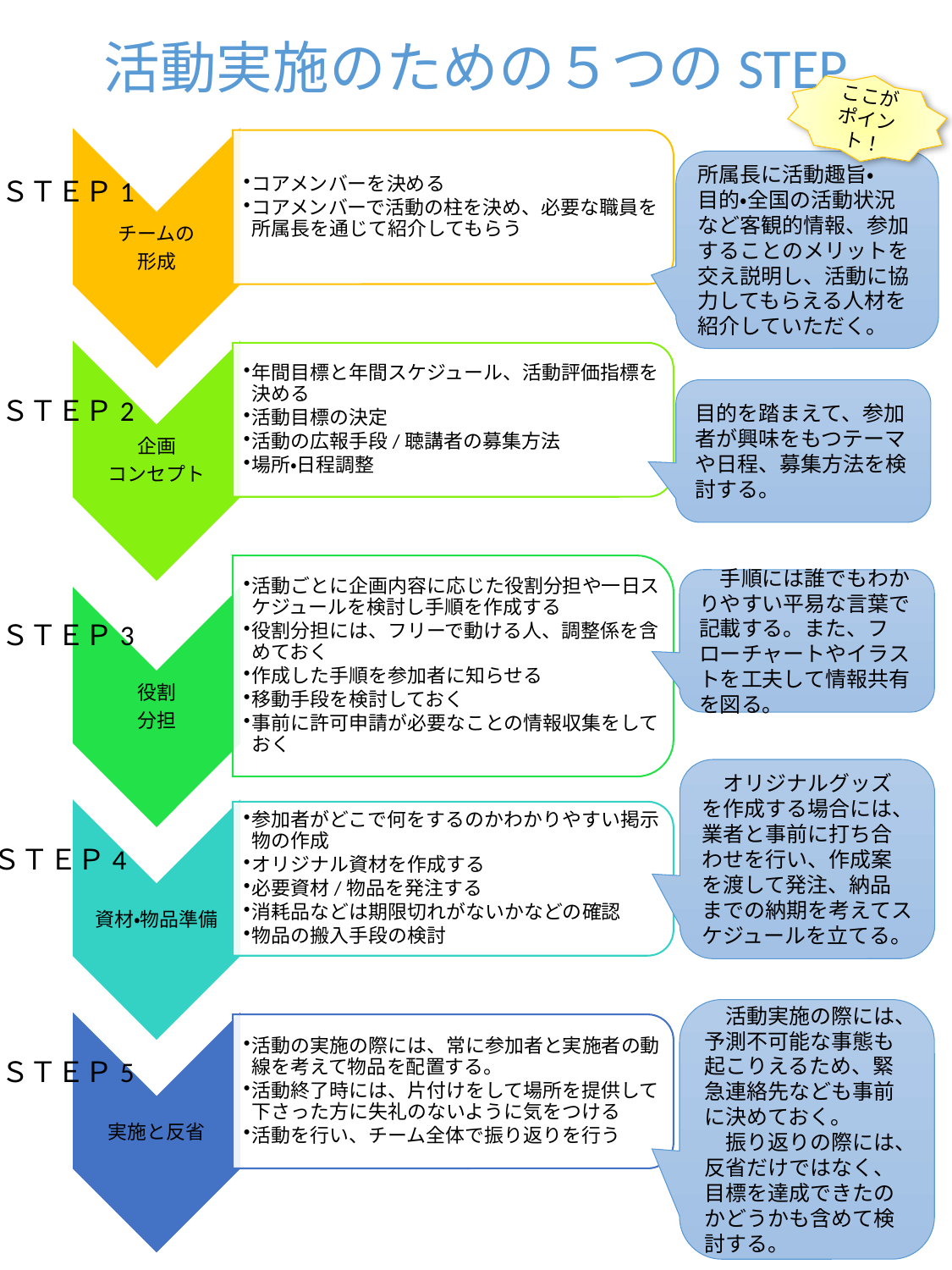

活動実施のための５つのSTEP

ここが
ポイント！
チームの
形成
コアメンバーを決める
コアメンバーで活動の柱を決め、必要な職員を所属長を通じて紹介してもらう
企画
コンセプト
年間目標と年間スケジュール、活動評価指標を決める
活動目標の決定
活動の広報手段/聴講者の募集方法
場所・日程調整
役割
分担
活動ごとに企画内容に応じた役割分担や一日スケジュールを検討し手順を作成する
役割分担には、フリーで動ける人、調整係を含めておく
作成した手順を参加者に知らせる
移動手段を検討しておく
事前に許可申請が必要なことの情報収集をしておく
資材・物品準備
参加者がどこで何をするのかわかりやすい掲示物の作成
オリジナル資材を作成する
必要資材/物品を発注する
消耗品などは期限切れがないかなどの確認
物品の搬入手段の検討
実施と反省
活動の実施の際には、常に参加者と実施者の動線を考えて物品を配置する。
活動終了時には、片付けをして場所を提供して下さった方に失礼のないように気をつける
活動を行い、チーム全体で振り返りを行う
所属長に活動趣旨・
目的・全国の活動状況など客観的情報、参加することのメリットを交え説明し、活動に協力してもらえる人材を紹介していただく。
ＳＴＥＰ1

目的を踏まえて、参加者が興味をもつテーマや日程、募集方法を検討する。

ＳＴＥＰ2

　手順には誰でもわかりやすい平易な言葉で記載する。また、フローチャートやイラストを工夫して情報共有を図る。

ＳＴＥＰ3

　オリジナルグッズを作成する場合には、業者と事前に打ち合わせを行い、作成案を渡して発注、納品までの納期を考えてスケジュールを立てる。

ＳＴＥＰ4
　活動実施の際には、予測不可能な事態も起こりえるため、緊急連絡先なども事前に決めておく。
　振り返りの際には、反省だけではなく、目標を達成できたのかどうかも含めて検討する。
ＳＴＥＰ5